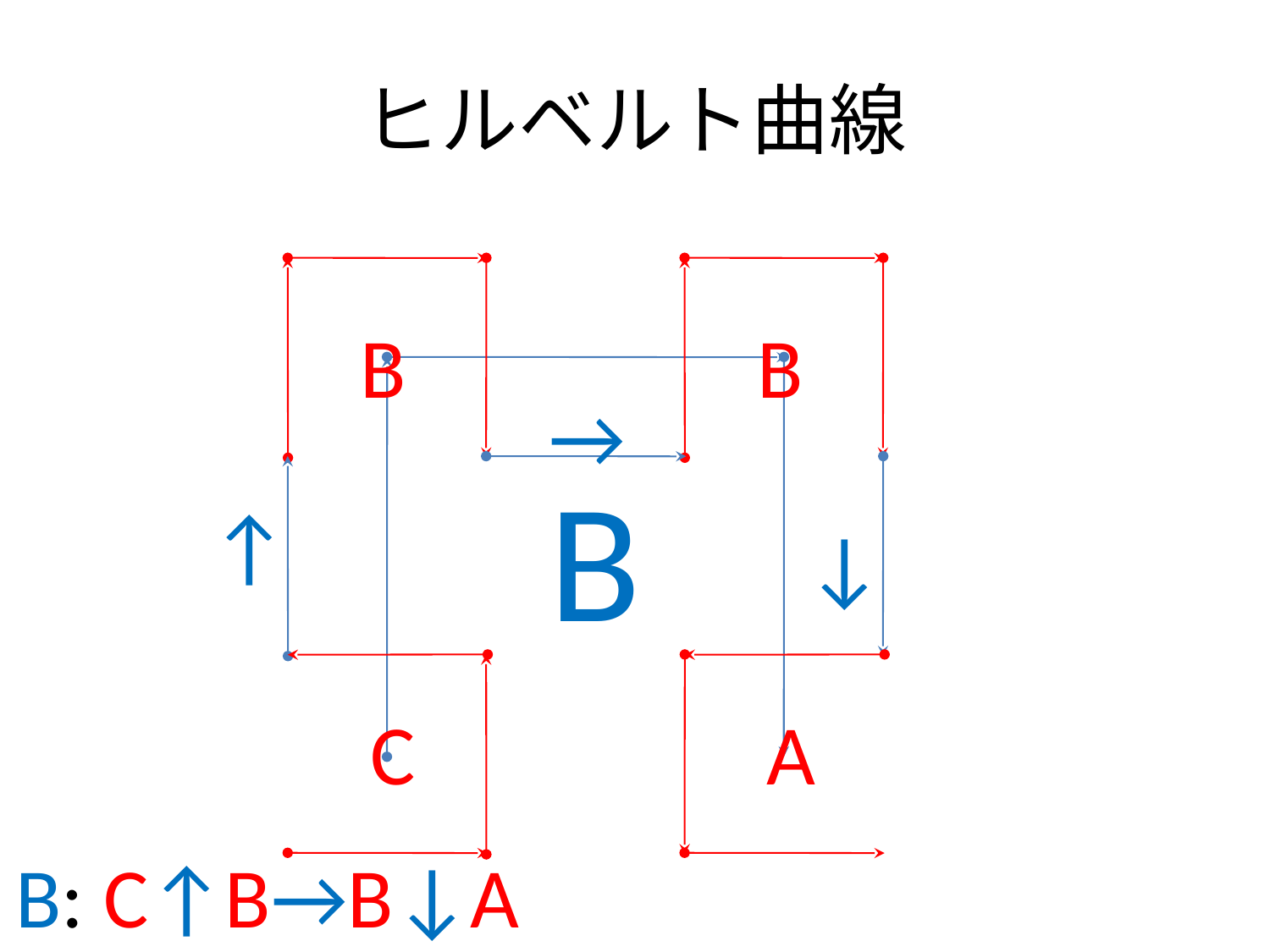

# ヒルベルト曲線
B
B
→
B
↑
↓
C
A
B: C↑B→B↓A